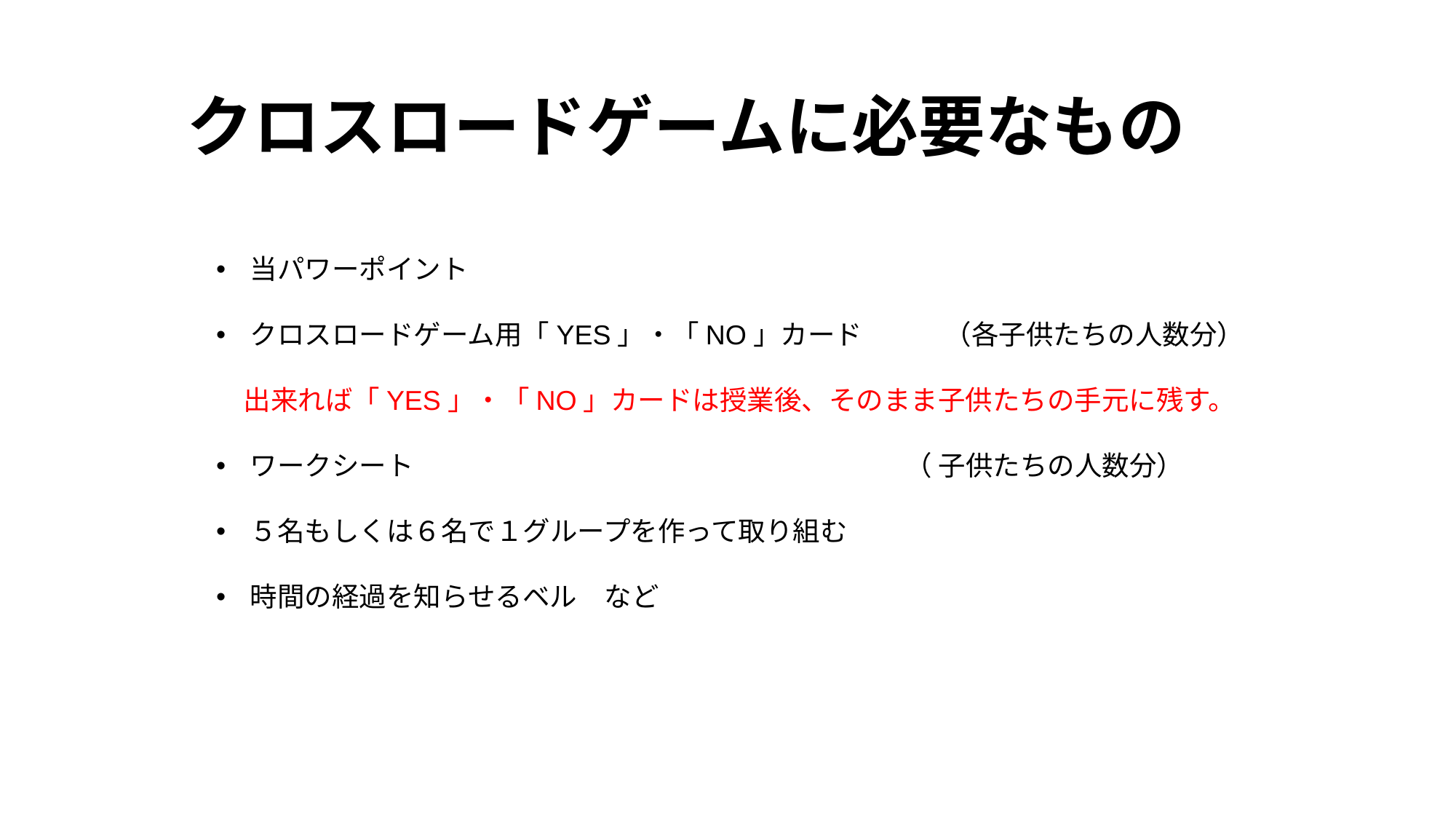

# クロスロードゲームに必要なもの
当パワーポイント

クロスロードゲーム用「YES」・「NO」カード　　　（各子供たちの人数分）

　出来れば「YES」・「NO」カードは授業後、そのまま子供たちの手元に残す。

ワークシート　　　　　　　　　　　　　　　　　　（ 子供たちの人数分）

５名もしくは６名で１グループを作って取り組む

時間の経過を知らせるベル　など